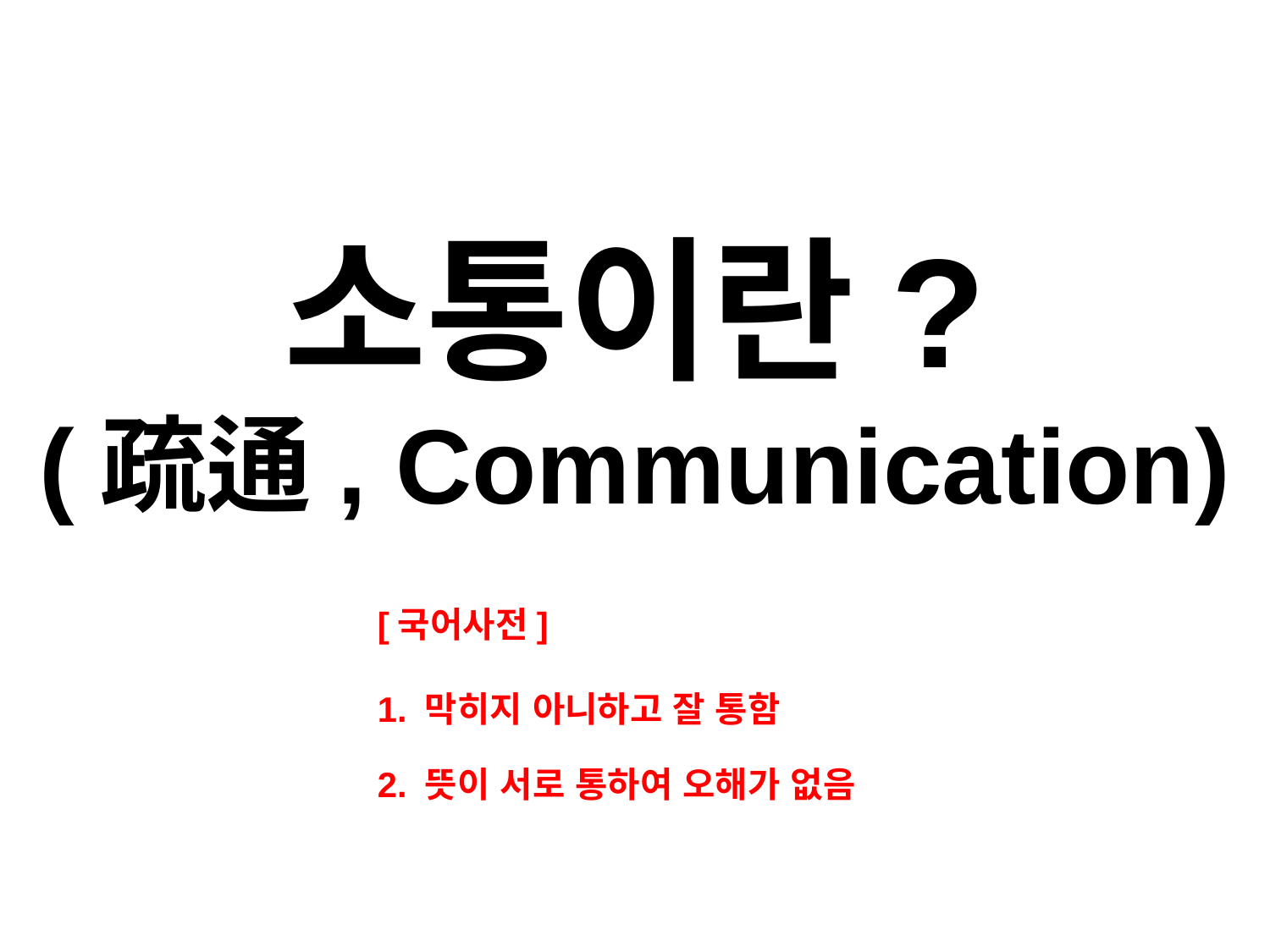

소통이란?
(疏通, Communication)
[국어사전]

1. 막히지 아니하고 잘 통함
2. 뜻이 서로 통하여 오해가 없음